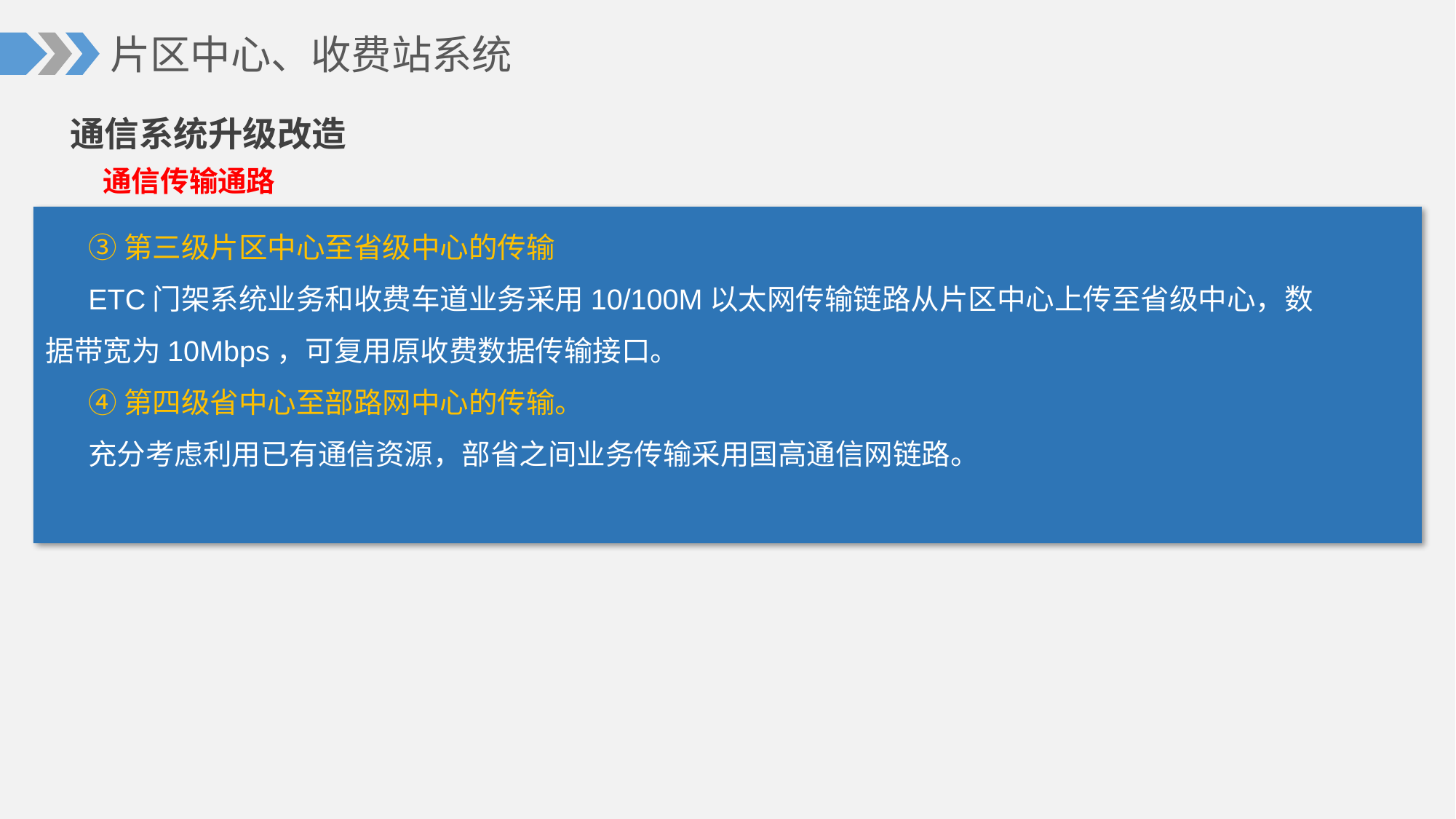

片区中心、收费站系统

 通信系统升级改造
通信传输通路

③第三级片区中心至省级中心的传输
ETC门架系统业务和收费车道业务采用10/100M以太网传输链路从片区中心上传至省级中心，数据带宽为10Mbps，可复用原收费数据传输接口。
④第四级省中心至部路网中心的传输。
充分考虑利用已有通信资源，部省之间业务传输采用国高通信网链路。